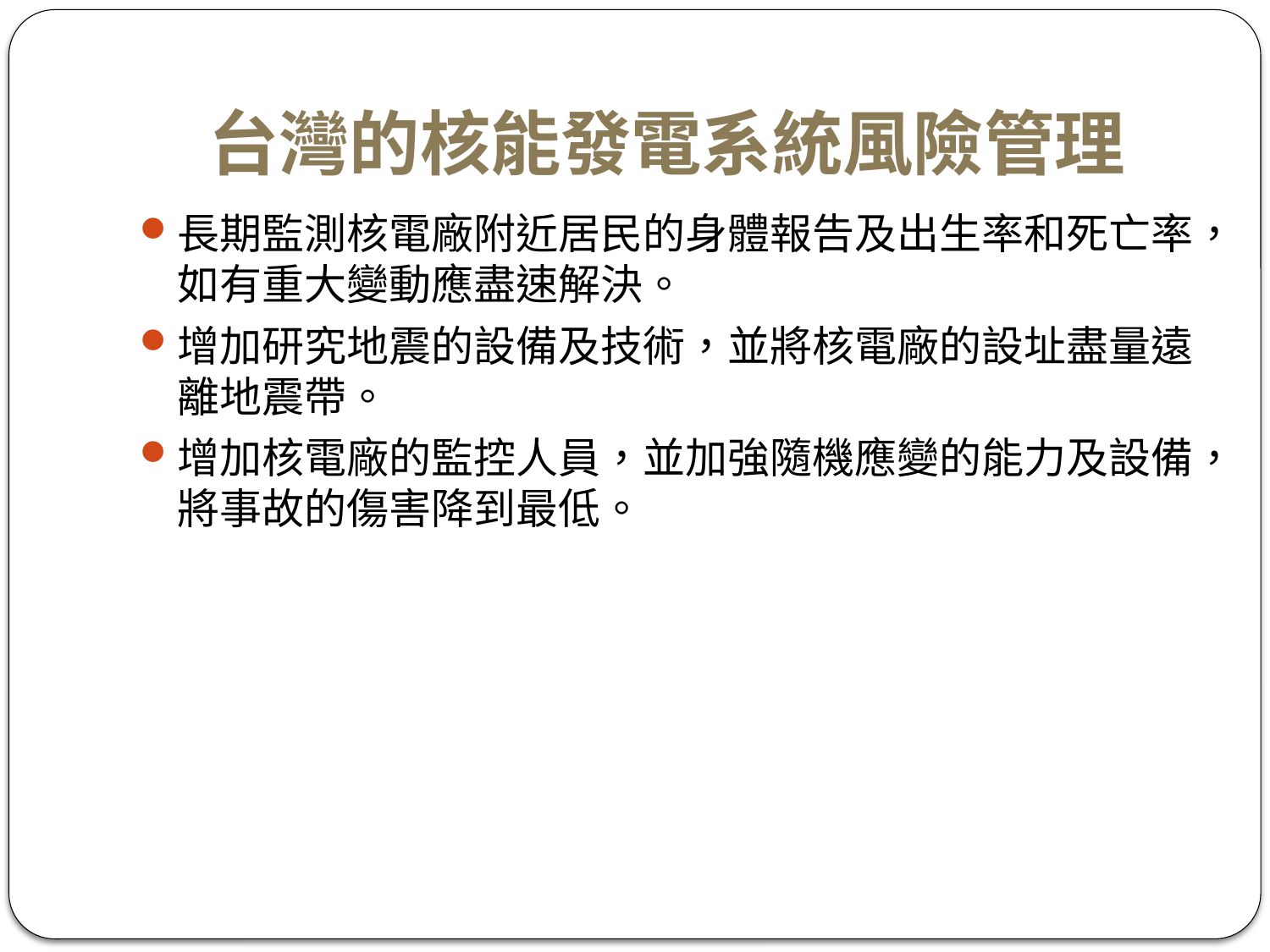

# 台灣的核能發電系統風險管理
長期監測核電廠附近居民的身體報告及出生率和死亡率，如有重大變動應盡速解決。
增加研究地震的設備及技術，並將核電廠的設址盡量遠離地震帶。
增加核電廠的監控人員，並加強隨機應變的能力及設備，將事故的傷害降到最低。